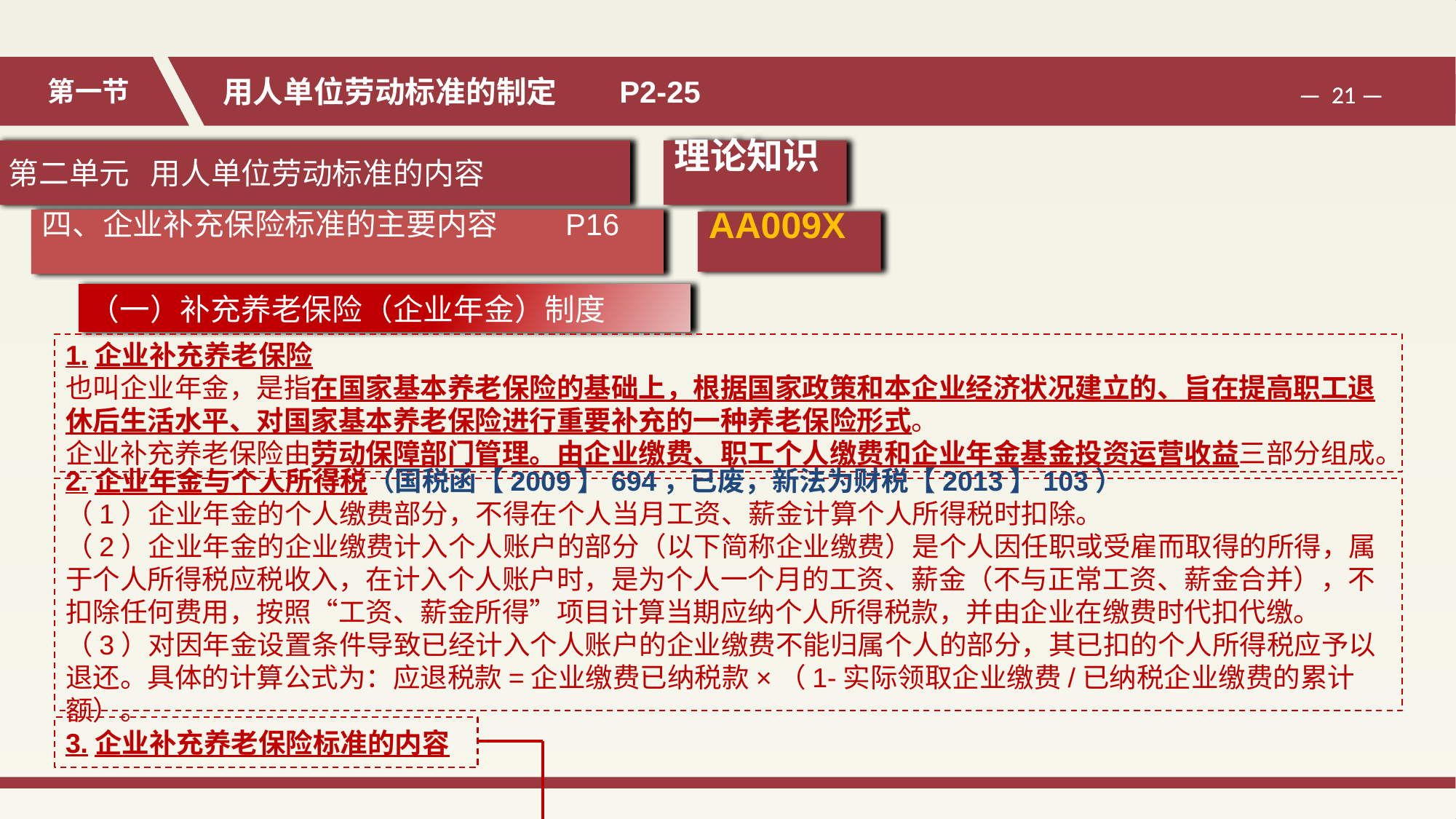

第二单元   用人单位劳动标准的内容
理论知识
四、企业补充保险标准的主要内容         P16
AA009X
（一）补充养老保险（企业年金）制度
1.企业补充养老保险
也叫企业年金，是指在国家基本养老保险的基础上，根据国家政策和本企业经济状况建立的、旨在提高职工退休后生活水平、对国家基本养老保险进行重要补充的一种养老保险形式。
企业补充养老保险由劳动保障部门管理。由企业缴费、职工个人缴费和企业年金基金投资运营收益三部分组成。
2.企业年金与个人所得税（国税函【2009】694，已废，新法为财税【2013】103）
（1）企业年金的个人缴费部分，不得在个人当月工资、薪金计算个人所得税时扣除。
（2）企业年金的企业缴费计入个人账户的部分（以下简称企业缴费）是个人因任职或受雇而取得的所得，属于个人所得税应税收入，在计入个人账户时，是为个人一个月的工资、薪金（不与正常工资、薪金合并），不扣除任何费用，按照“工资、薪金所得”项目计算当期应纳个人所得税款，并由企业在缴费时代扣代缴。
（3）对因年金设置条件导致已经计入个人账户的企业缴费不能归属个人的部分，其已扣的个人所得税应予以退还。具体的计算公式为：应退税款=企业缴费已纳税款×（1-实际领取企业缴费/已纳税企业缴费的累计额）。
3.企业补充养老保险标准的内容